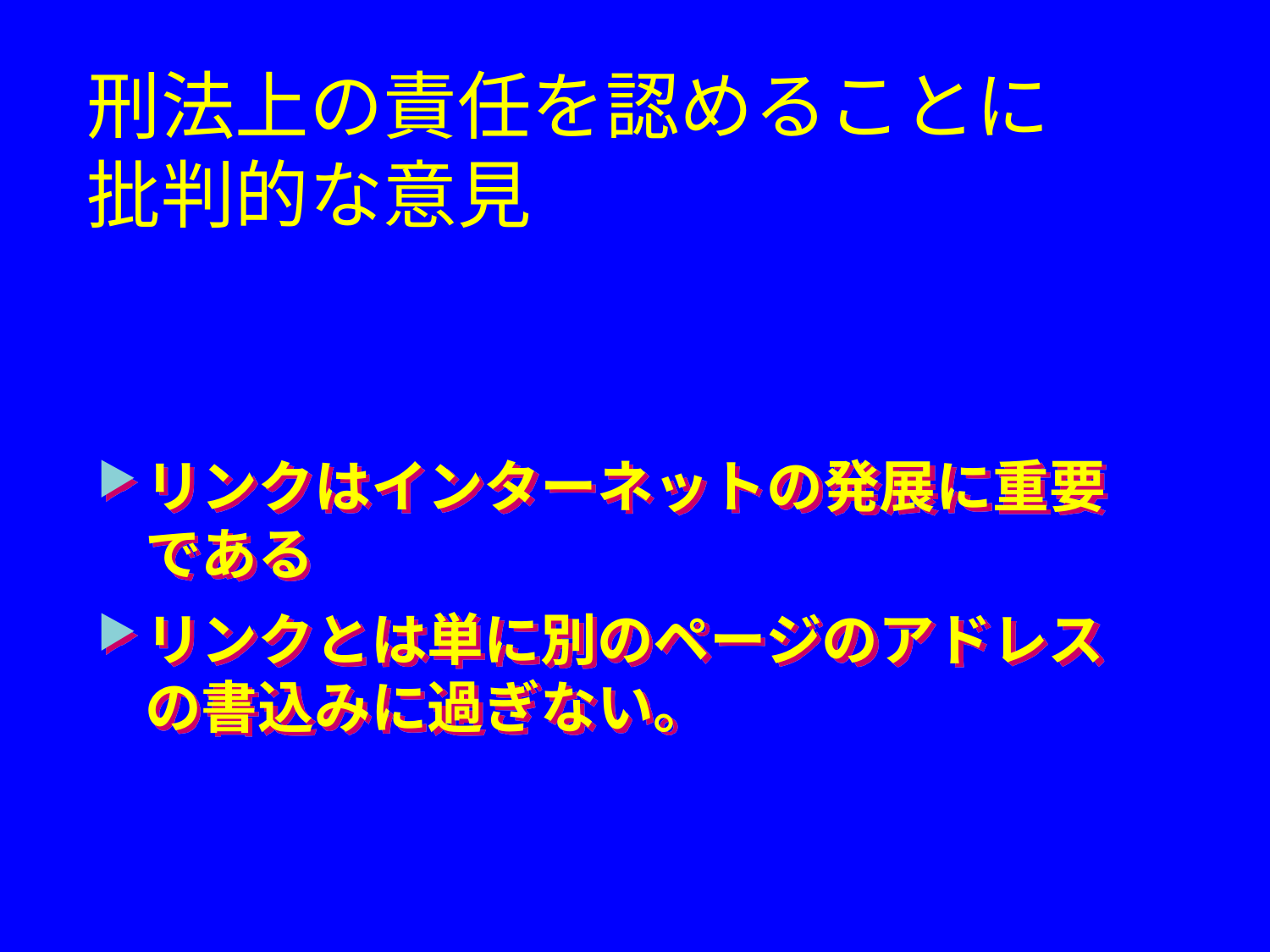

# 刑法上の責任を認めることに 批判的な意見
リンクはインターネットの発展に重要である
リンクとは単に別のページのアドレスの書込みに過ぎない。